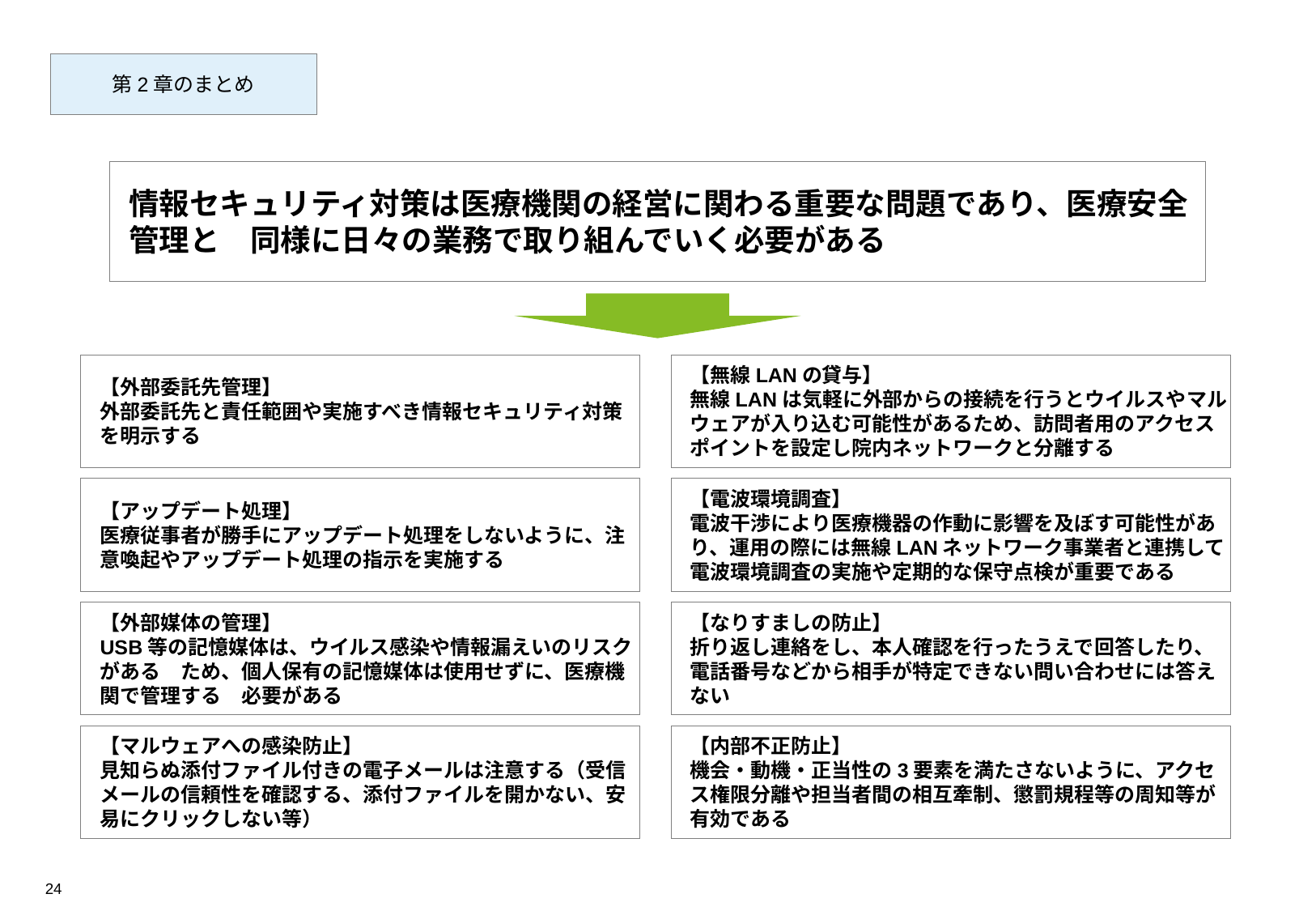

第2章のまとめ
情報セキュリティ対策は医療機関の経営に関わる重要な問題であり、医療安全管理と　同様に日々の業務で取り組んでいく必要がある

【外部委託先管理】
外部委託先と責任範囲や実施すべき情報セキュリティ対策を明示する
【無線LANの貸与】
無線LANは気軽に外部からの接続を行うとウイルスやマルウェアが入り込む可能性があるため、訪問者用のアクセスポイントを設定し院内ネットワークと分離する
【アップデート処理】
医療従事者が勝手にアップデート処理をしないように、注意喚起やアップデート処理の指示を実施する
【電波環境調査】
電波干渉により医療機器の作動に影響を及ぼす可能性があり、運用の際には無線LANネットワーク事業者と連携して電波環境調査の実施や定期的な保守点検が重要である
【外部媒体の管理】
USB等の記憶媒体は、ウイルス感染や情報漏えいのリスクがある　ため、個人保有の記憶媒体は使用せずに、医療機関で管理する　必要がある
【なりすましの防止】
折り返し連絡をし、本人確認を行ったうえで回答したり、電話番号などから相手が特定できない問い合わせには答えない
【マルウェアへの感染防止】
見知らぬ添付ファイル付きの電子メールは注意する（受信メールの信頼性を確認する、添付ファイルを開かない、安易にクリックしない等）
【内部不正防止】
機会・動機・正当性の3要素を満たさないように、アクセス権限分離や担当者間の相互牽制、懲罰規程等の周知等が有効である
24